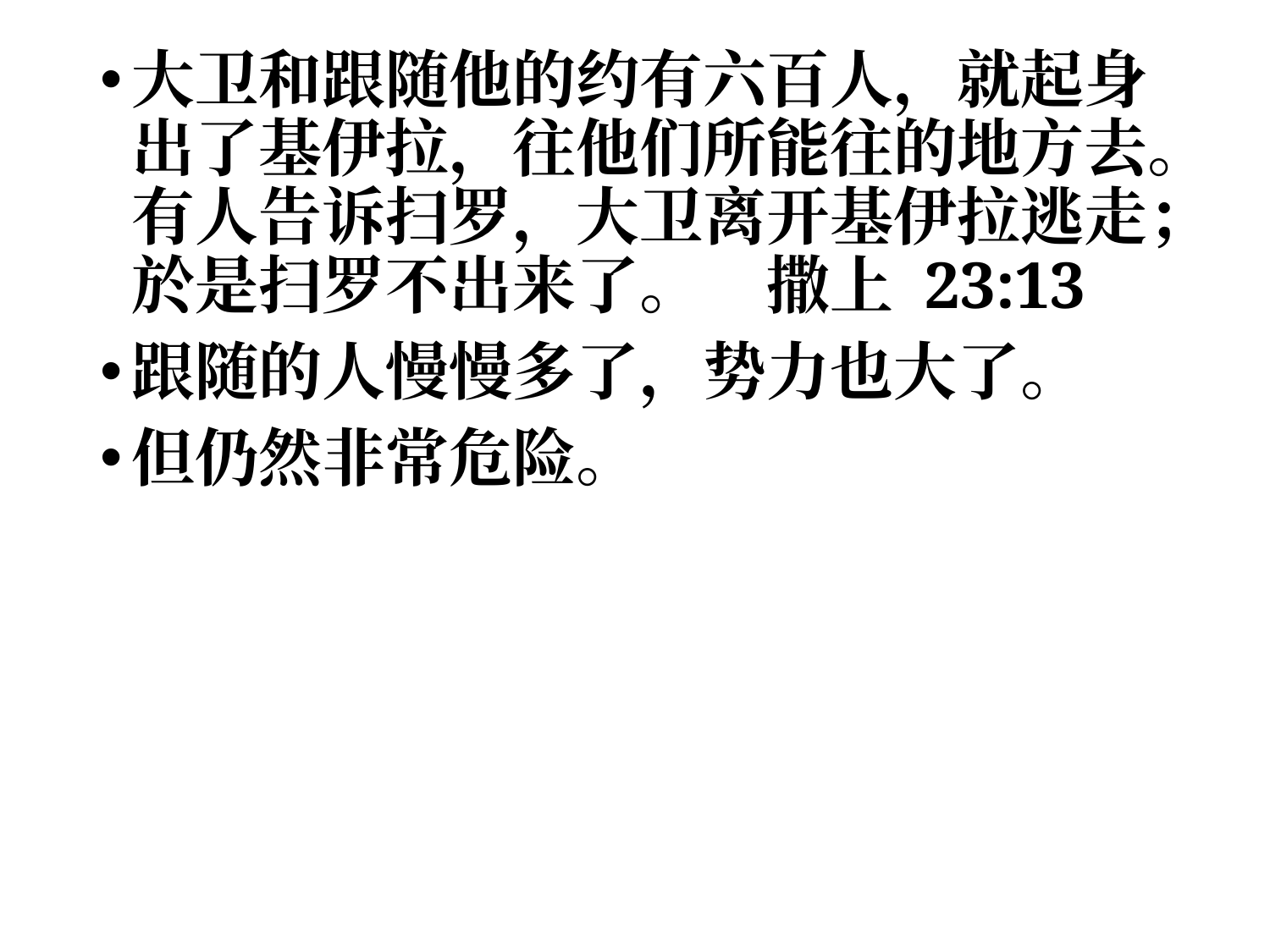

大卫和跟随他的约有六百人，就起身出了基伊拉，往他们所能往的地方去。有人告诉扫罗，大卫离开基伊拉逃走；於是扫罗不出来了。	撒上 23:13
跟随的人慢慢多了，势力也大了。
但仍然非常危险。